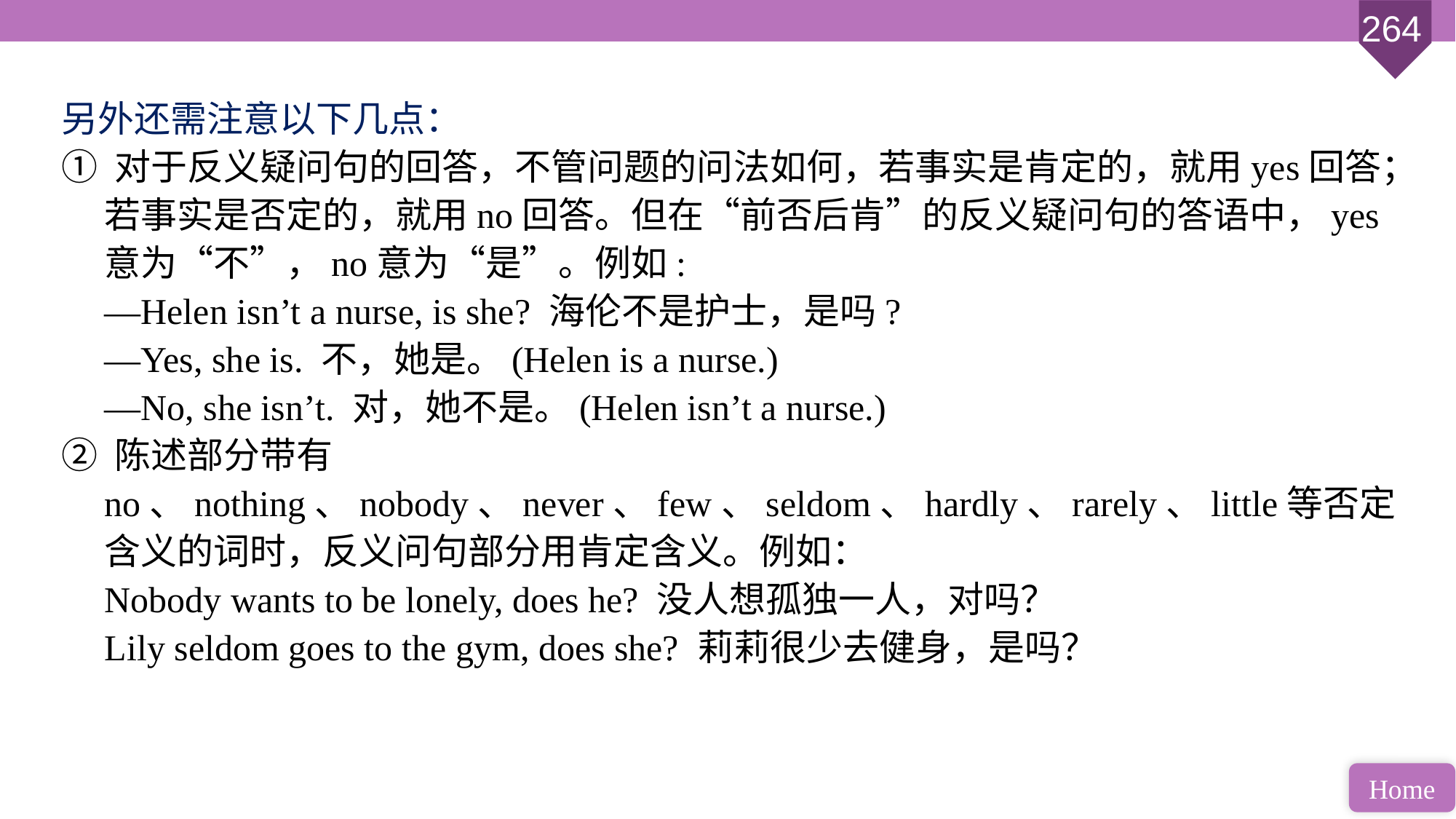

另外还需注意以下几点：
① 对于反义疑问句的回答，不管问题的问法如何，若事实是肯定的，就用yes回答；若事实是否定的，就用no回答。但在“前否后肯”的反义疑问句的答语中，yes意为“不”，no意为“是”。例如:
—Helen isn’t a nurse, is she? 海伦不是护士，是吗?
—Yes, she is. 不，她是。(Helen is a nurse.)
—No, she isn’t. 对，她不是。(Helen isn’t a nurse.)
② 陈述部分带有no、nothing、nobody、never、few、seldom、hardly、rarely、little等否定含义的词时，反义问句部分用肯定含义。例如：
Nobody wants to be lonely, does he? 没人想孤独一人，对吗？
Lily seldom goes to the gym, does she? 莉莉很少去健身，是吗？